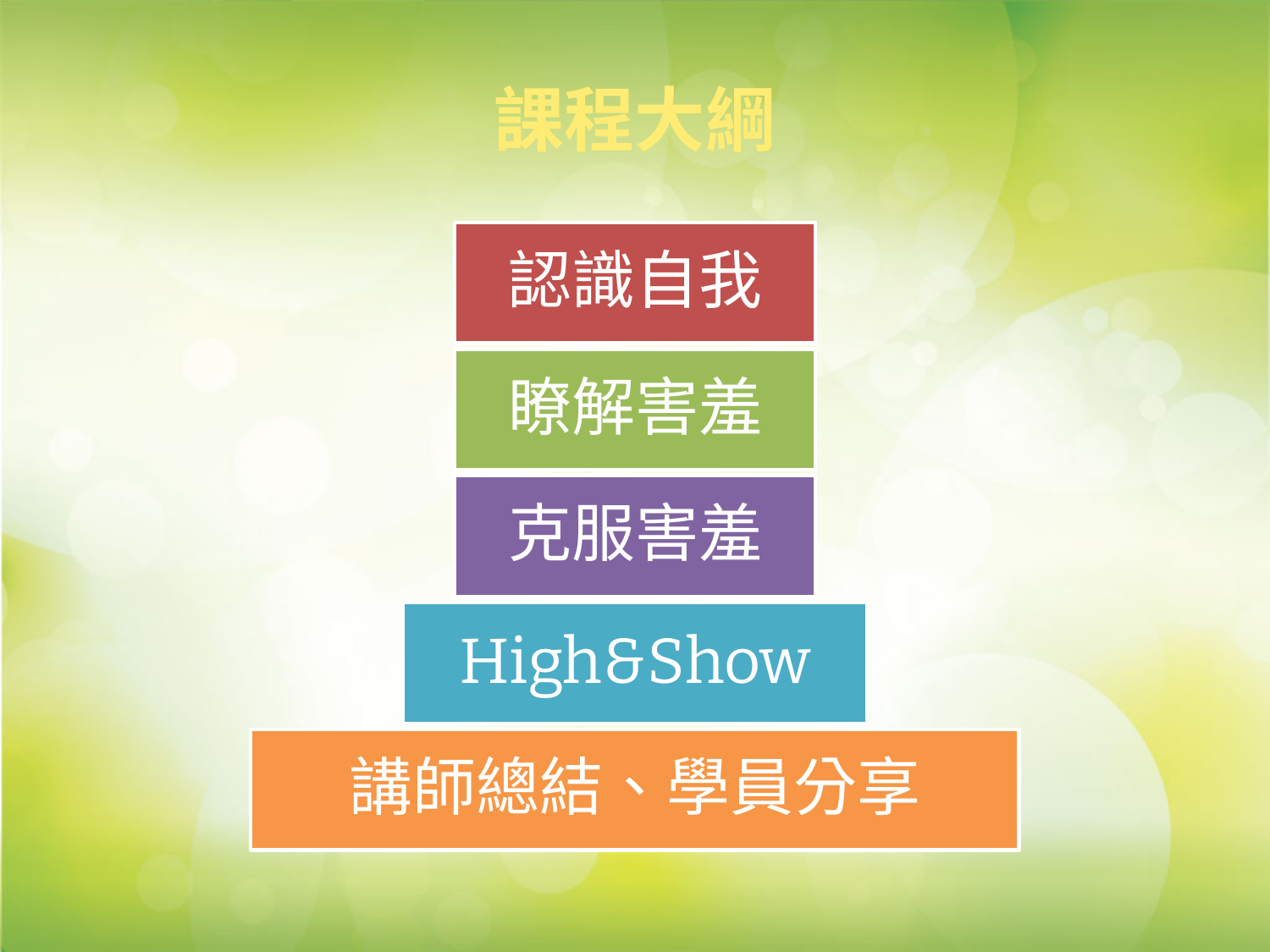

# 課程大綱
認識自我
瞭解害羞
克服害羞
High&Show
講師總結、學員分享